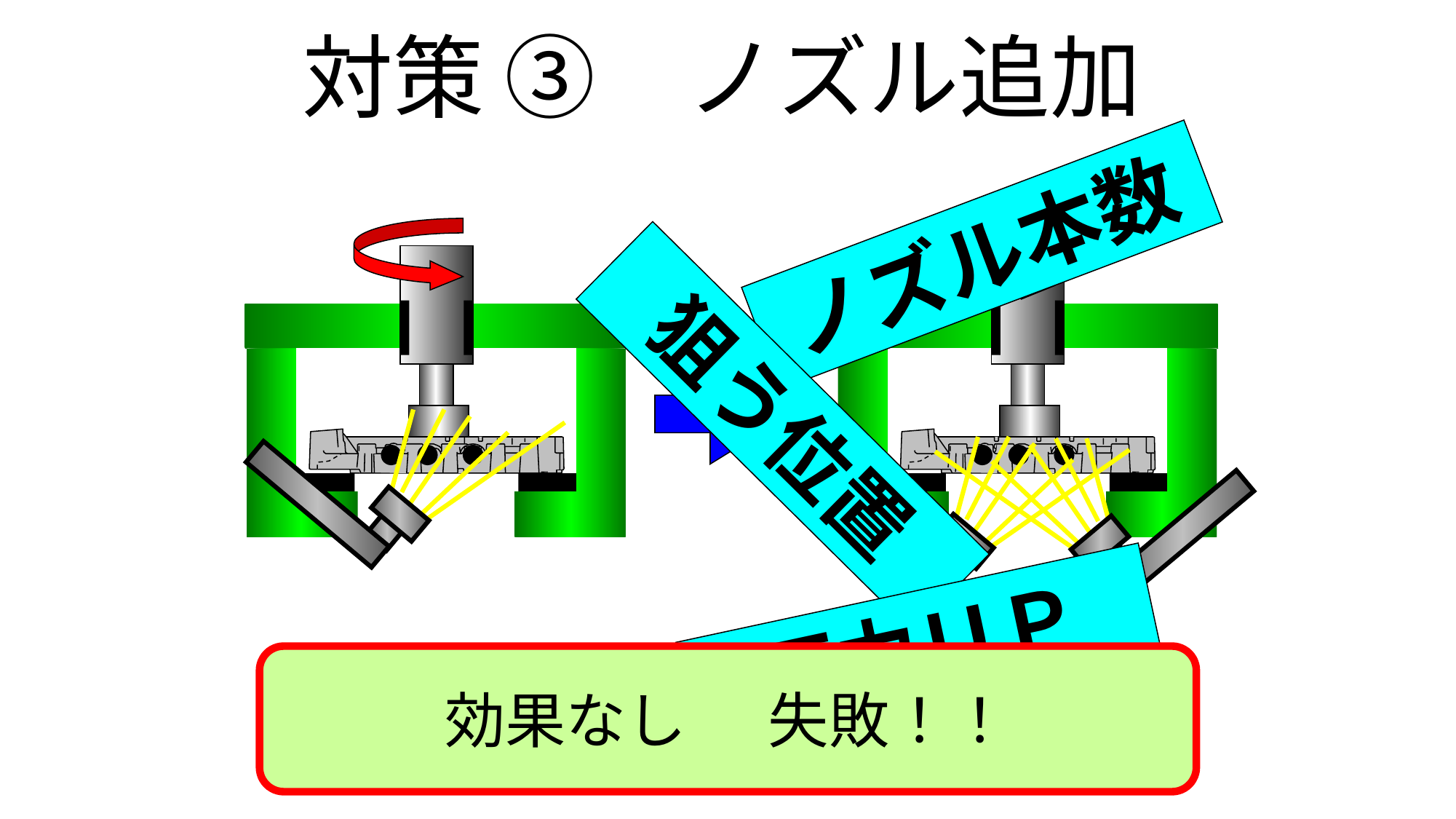

# 対策 ③　ノズル追加
ノズル本数

狙う位置

圧力ＵＰ
効果なし      失敗！！